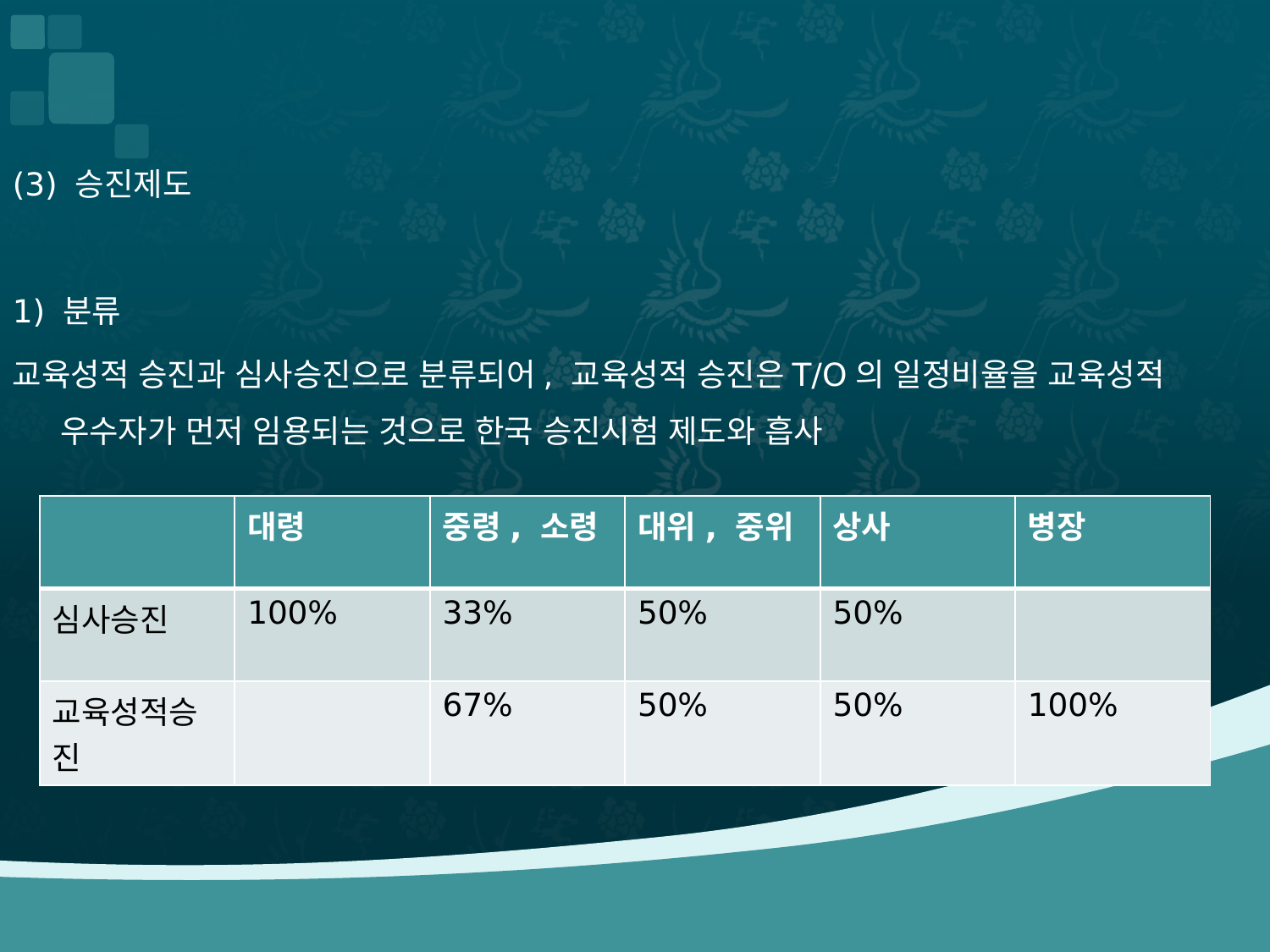

#
(3) 승진제도

1) 분류
교육성적 승진과 심사승진으로 분류되어, 교육성적 승진은T/O의 일정비율을 교육성적 우수자가 먼저 임용되는 것으로 한국 승진시험 제도와 흡사

|  | 대령 | 중령, 소령 | 대위, 중위 | 상사 | 병장 |
| --- | --- | --- | --- | --- | --- |
| 심사승진 | 100% | 33% | 50% | 50% |  |
| 교육성적승진 |  | 67% | 50% | 50% | 100% |